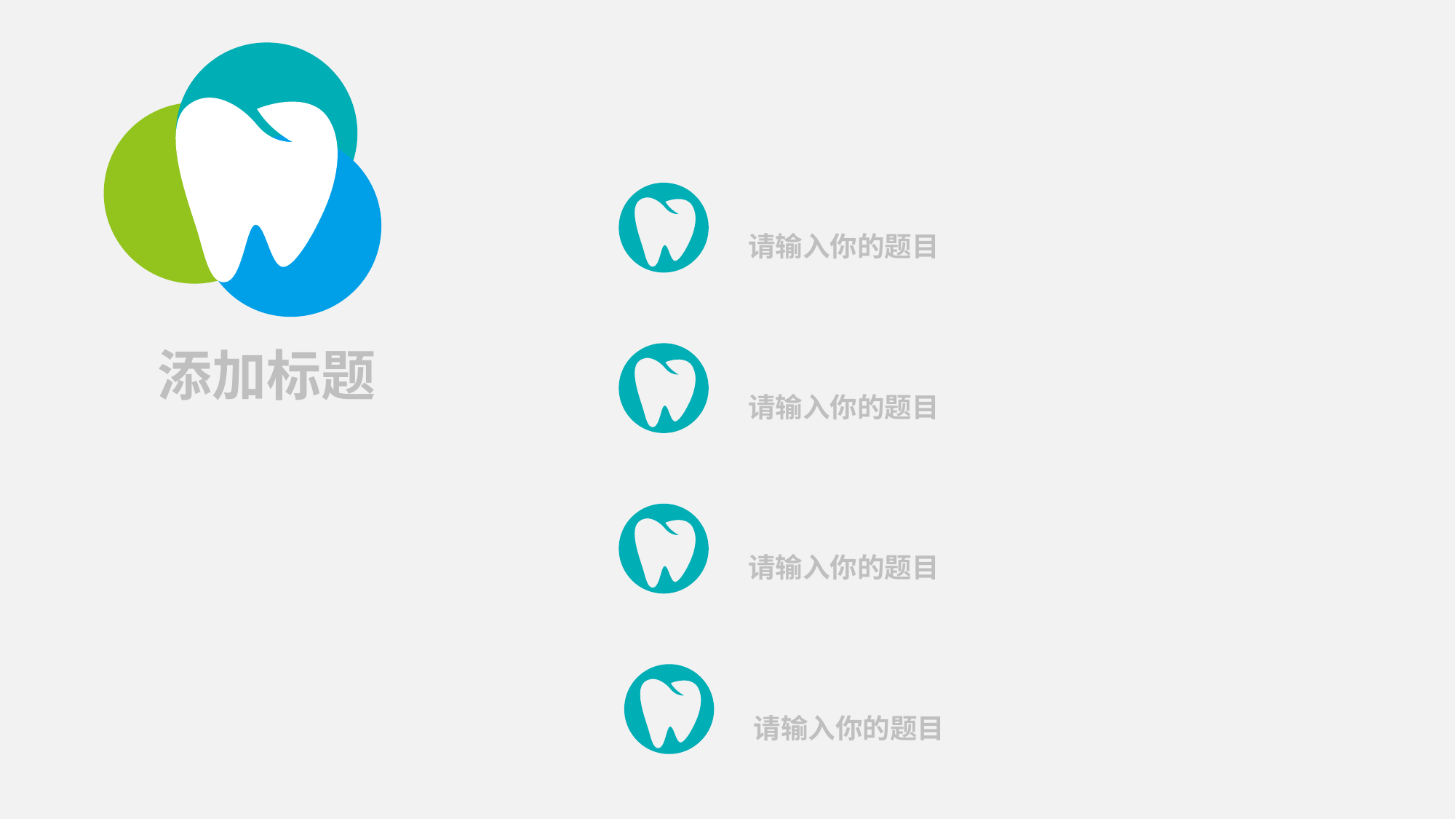

请输入你的题目
添加标题

请输入你的题目

请输入你的题目

请输入你的题目